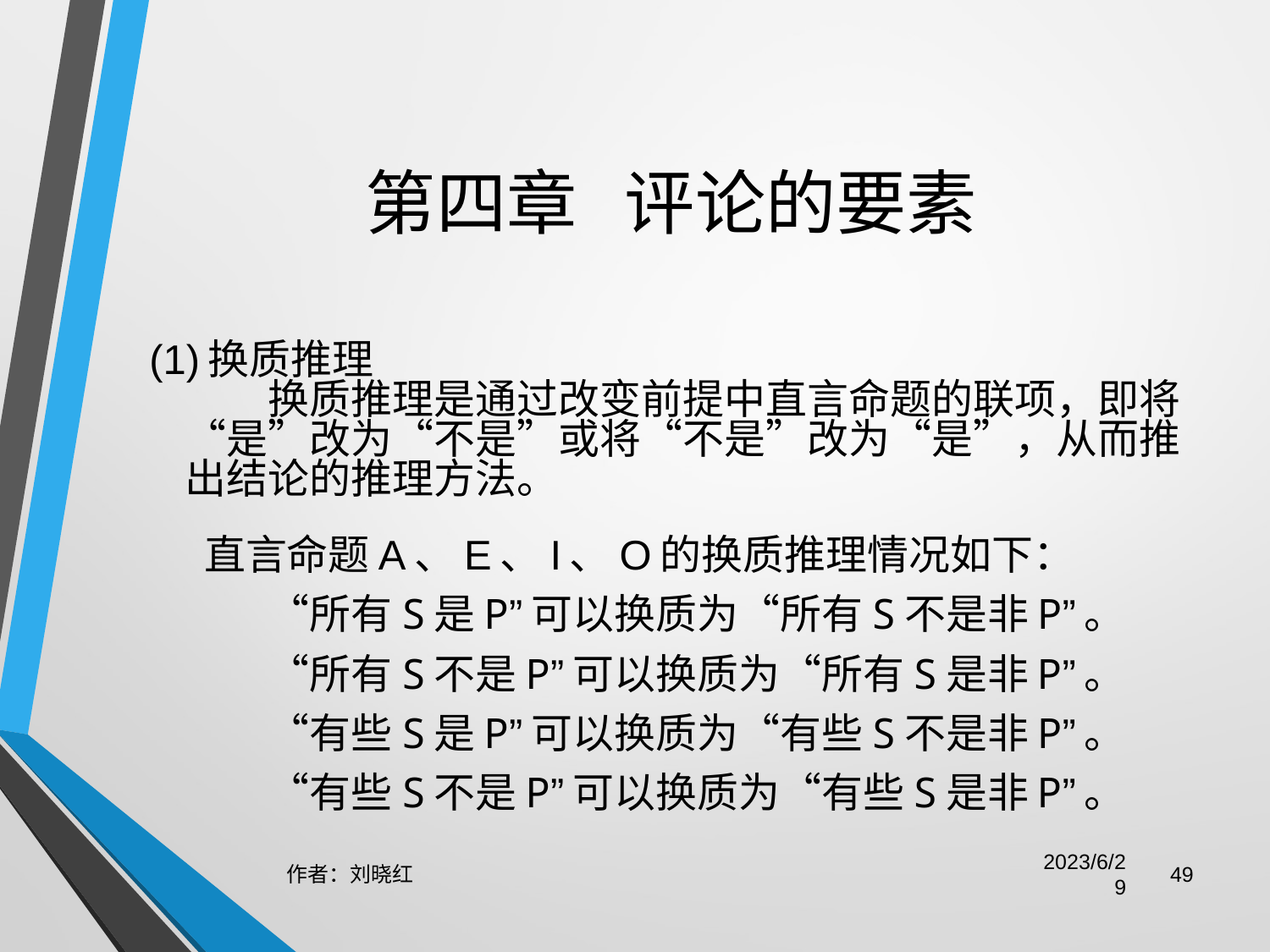

# 第四章   评论的要素
(1)换质推理
　　换质推理是通过改变前提中直言命题的联项，即将“是”改为“不是”或将“不是”改为“是”，从而推出结论的推理方法。
     直言命题A、E、I、O的换质推理情况如下：
　　“所有S是P”可以换质为“所有S不是非P”。
　　“所有S不是P”可以换质为“所有S是非P”。
　　“有些S是P”可以换质为“有些S不是非P”。
　　“有些S不是P”可以换质为“有些S是非P”。
作者：刘晓红
2023/6/29
49